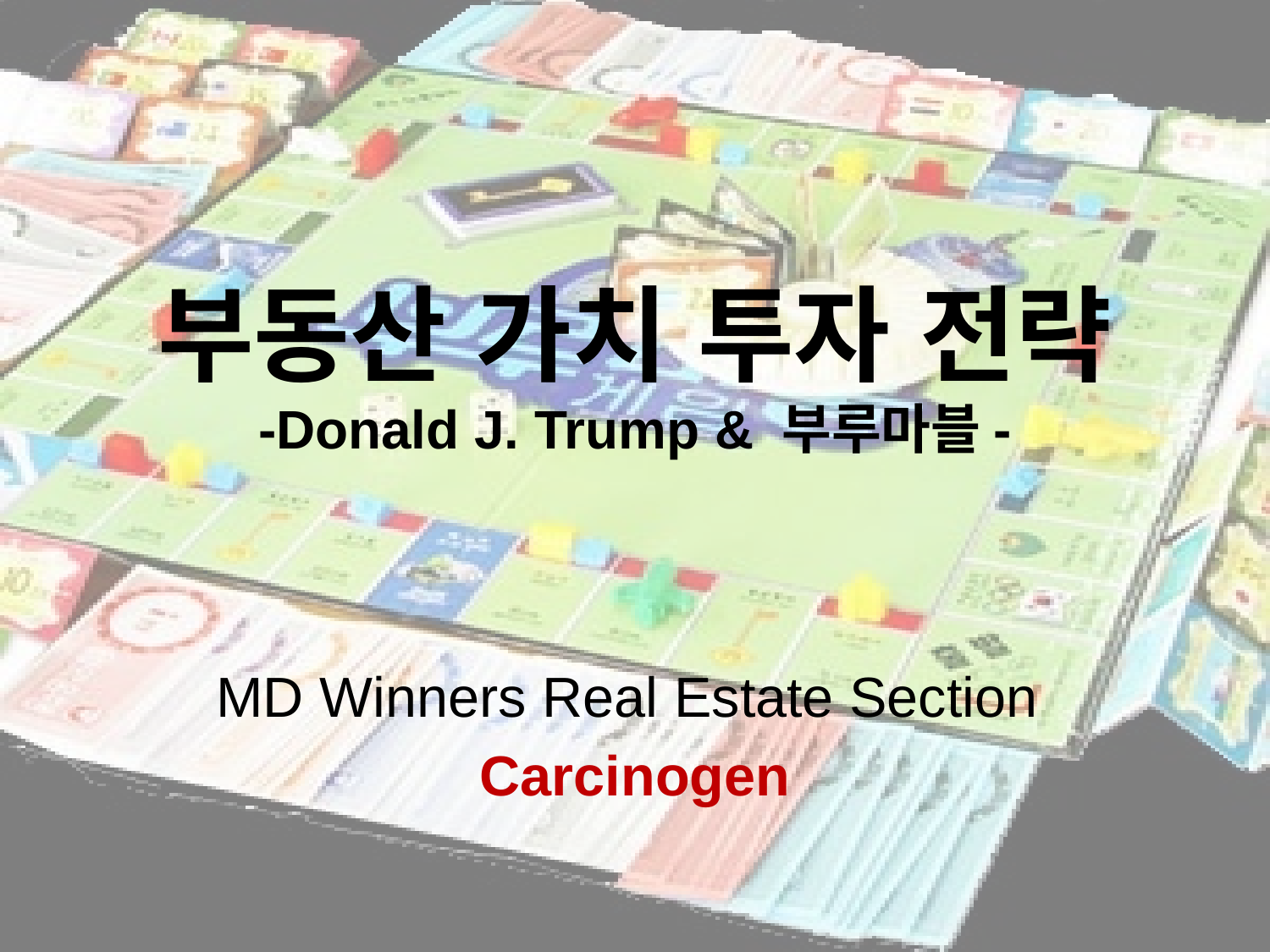

# 부동산 가치 투자 전략 -Donald J. Trump & 부루마블-
MD Winners Real Estate Section
Carcinogen